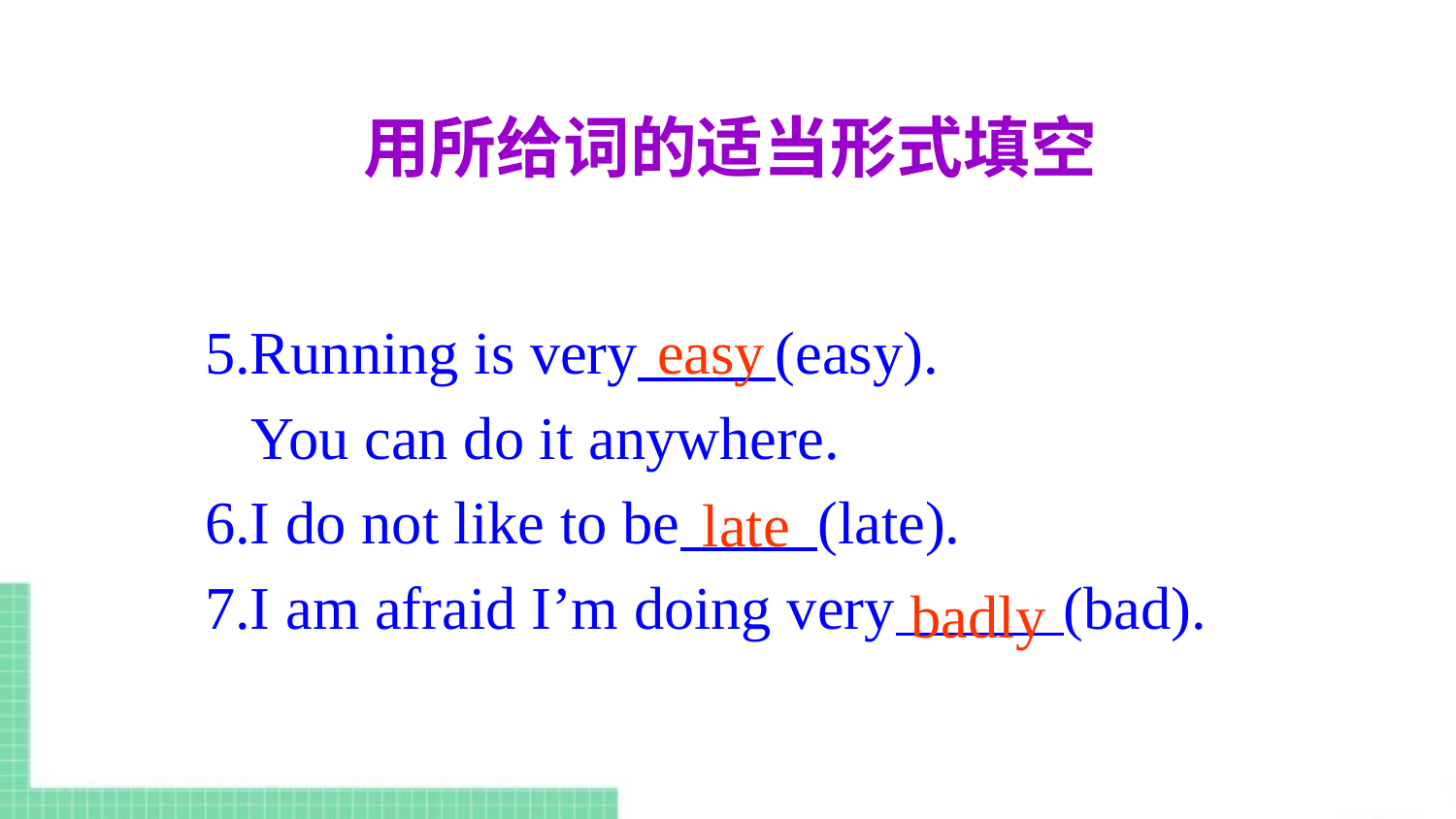

用所给词的适当形式填空
5.Running is very         (easy).
   You can do it anywhere.
6.I do not like to be         (late).
7.I am afraid I’m doing very           (bad).
easy
late
badly